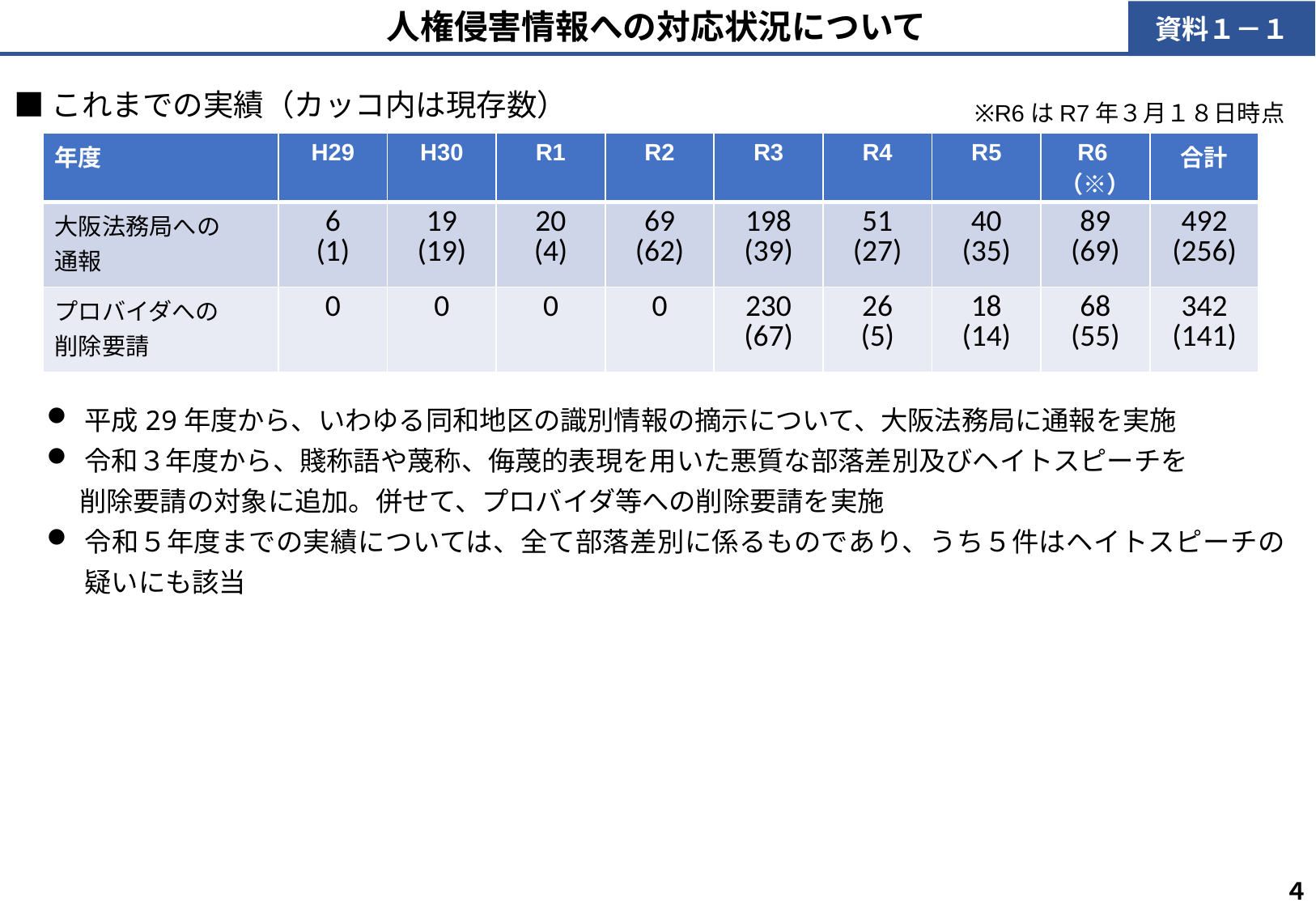

人権侵害情報への対応状況について
資料１－１
■これまでの実績（カッコ内は現存数）

※R6はR7年３月１８日時点
| 年度 | H29 | H30 | R1 | R2 | R3 | R4 | R5 | R6（※） | 合計 |
| --- | --- | --- | --- | --- | --- | --- | --- | --- | --- |
| 大阪法務局への 通報 | 6 (1) | 19 (19) | 20 (4) | 69 (62) | 198 (39) | 51 (27) | 40 (35) | 89 (69) | 492 (256) |
| プロバイダへの 削除要請 | 0 | 0 | 0 | 0 | 230 (67) | 26 (5) | 18 (14) | 68 (55) | 342 (141) |
平成29年度から、いわゆる同和地区の識別情報の摘示について、大阪法務局に通報を実施
令和３年度から、賤称語や蔑称、侮蔑的表現を用いた悪質な部落差別及びヘイトスピーチを
　 削除要請の対象に追加。併せて、プロバイダ等への削除要請を実施
令和５年度までの実績については、全て部落差別に係るものであり、うち５件はヘイトスピーチの疑いにも該当
４